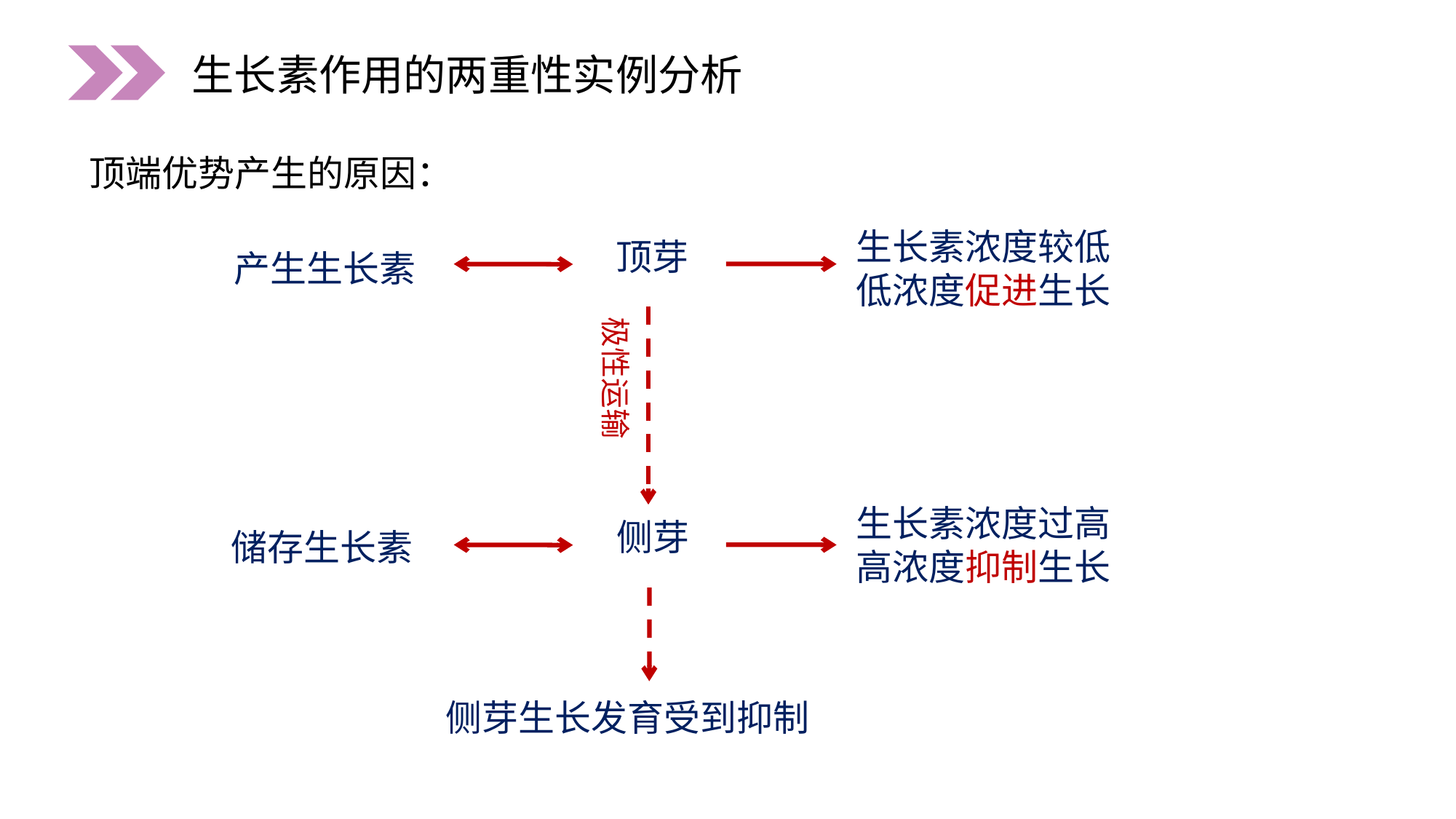

生长素作用的两重性实例分析
顶端优势产生的原因：
生长素浓度较低
低浓度促进生长
顶芽
产生生长素
极性运输
生长素浓度过高
高浓度抑制生长
侧芽
储存生长素
侧芽生长发育受到抑制